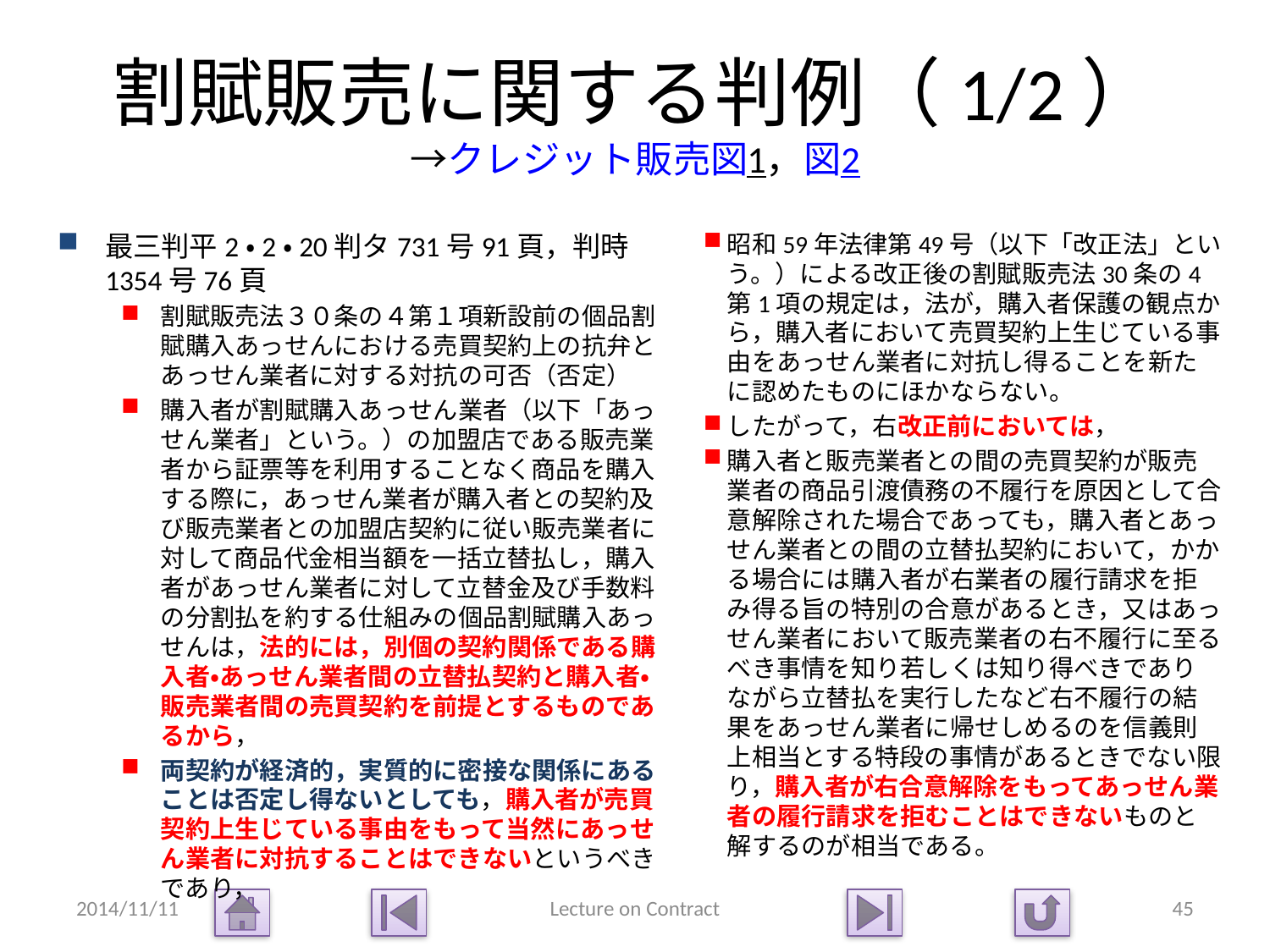

# 割賦販売に関する判例（1/2） →クレジット販売図1，図2
最三判平2・2・20判タ731号91頁，判時1354号76頁
割賦販売法３０条の４第１項新設前の個品割賦購入あっせんにおける売買契約上の抗弁とあっせん業者に対する対抗の可否（否定）
購入者が割賦購入あっせん業者（以下「あっせん業者」という。）の加盟店である販売業者から証票等を利用することなく商品を購入する際に，あっせん業者が購入者との契約及び販売業者との加盟店契約に従い販売業者に対して商品代金相当額を一括立替払し，購入者があっせん業者に対して立替金及び手数料の分割払を約する仕組みの個品割賦購入あっせんは，法的には，別個の契約関係である購入者・あっせん業者間の立替払契約と購入者・販売業者間の売買契約を前提とするものであるから，
両契約が経済的，実質的に密接な関係にあることは否定し得ないとしても，購入者が売買契約上生じている事由をもって当然にあっせん業者に対抗することはできないというべきであり，
昭和59年法律第49号（以下「改正法」という。）による改正後の割賦販売法30条の4第1項の規定は，法が，購入者保護の観点から，購入者において売買契約上生じている事由をあっせん業者に対抗し得ることを新たに認めたものにほかならない。
したがって，右改正前においては，
購入者と販売業者との間の売買契約が販売業者の商品引渡債務の不履行を原因として合意解除された場合であっても，購入者とあっせん業者との間の立替払契約において，かかる場合には購入者が右業者の履行請求を拒み得る旨の特別の合意があるとき，又はあっせん業者において販売業者の右不履行に至るべき事情を知り若しくは知り得べきでありながら立替払を実行したなど右不履行の結果をあっせん業者に帰せしめるのを信義則上相当とする特段の事情があるときでない限り，購入者が右合意解除をもってあっせん業者の履行請求を拒むことはできないものと解するのが相当である。
2014/11/11
Lecture on Contract
45